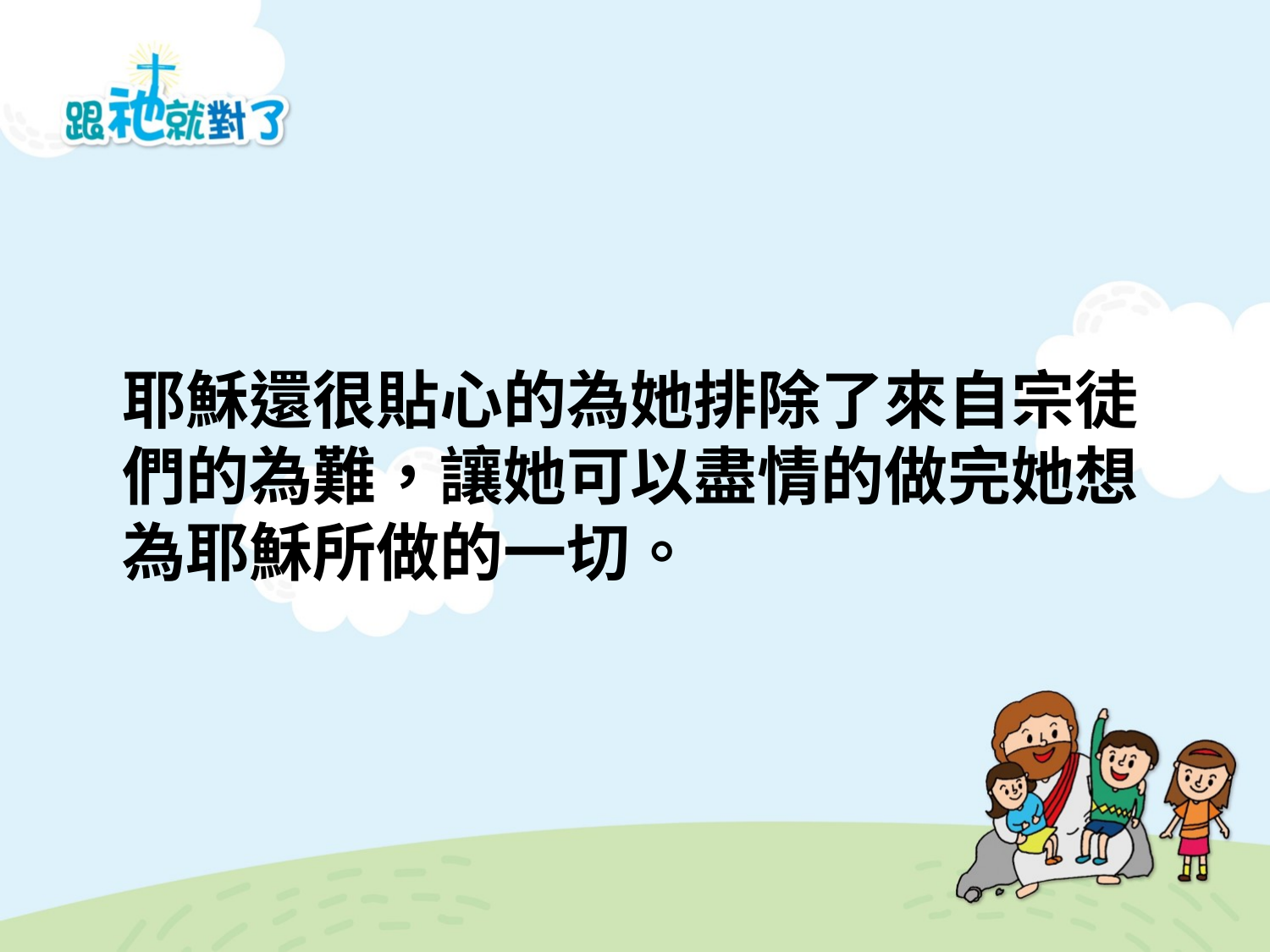

耶穌還很貼心的為她排除了來自宗徒們的為難，讓她可以盡情的做完她想為耶穌所做的一切。